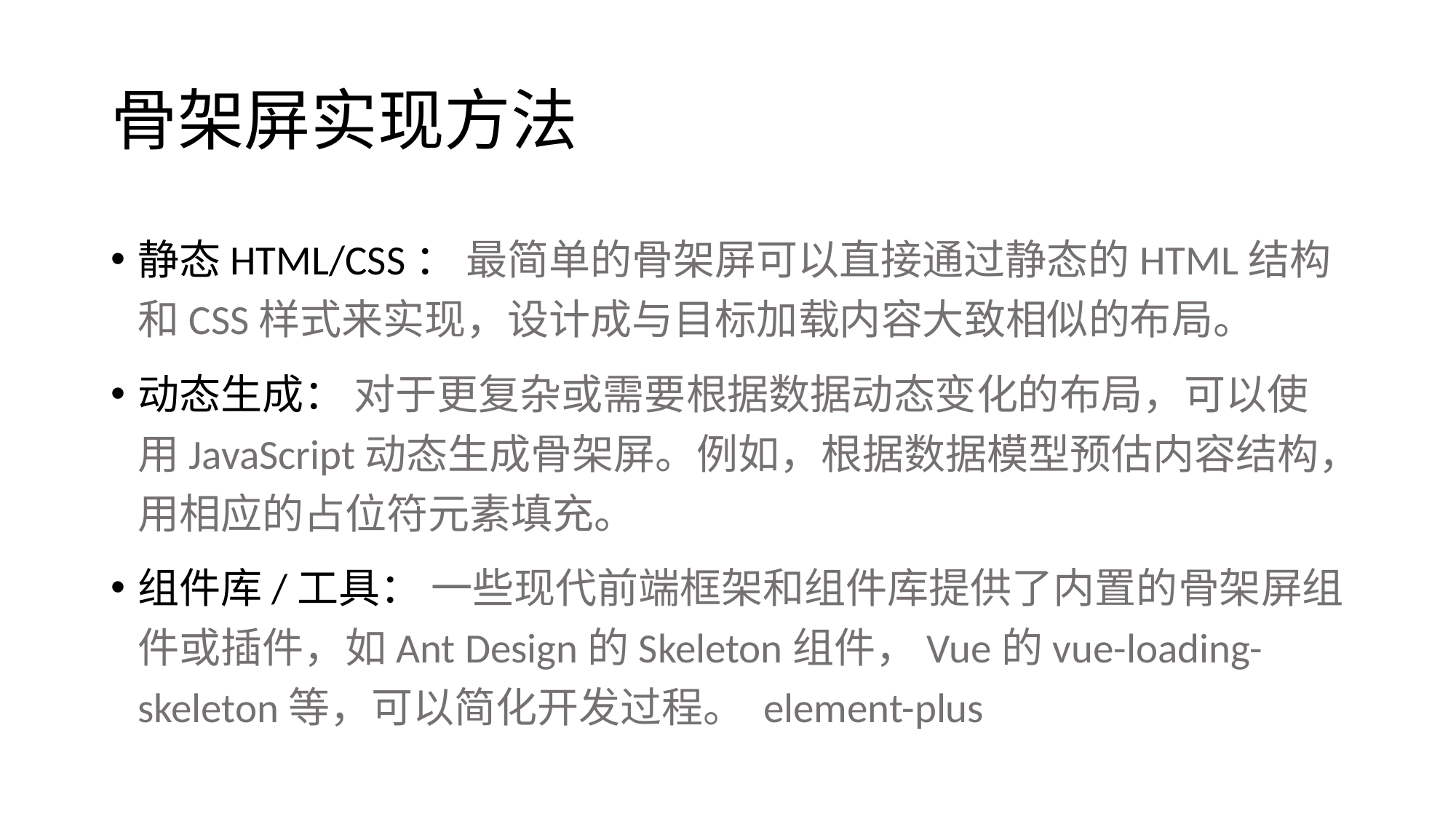

# 骨架屏实现方法
静态HTML/CSS： 最简单的骨架屏可以直接通过静态的HTML结构和CSS样式来实现，设计成与目标加载内容大致相似的布局。
动态生成： 对于更复杂或需要根据数据动态变化的布局，可以使用JavaScript动态生成骨架屏。例如，根据数据模型预估内容结构，用相应的占位符元素填充。
组件库/工具： 一些现代前端框架和组件库提供了内置的骨架屏组件或插件，如Ant Design的Skeleton组件，Vue的vue-loading-skeleton等，可以简化开发过程。 element-plus